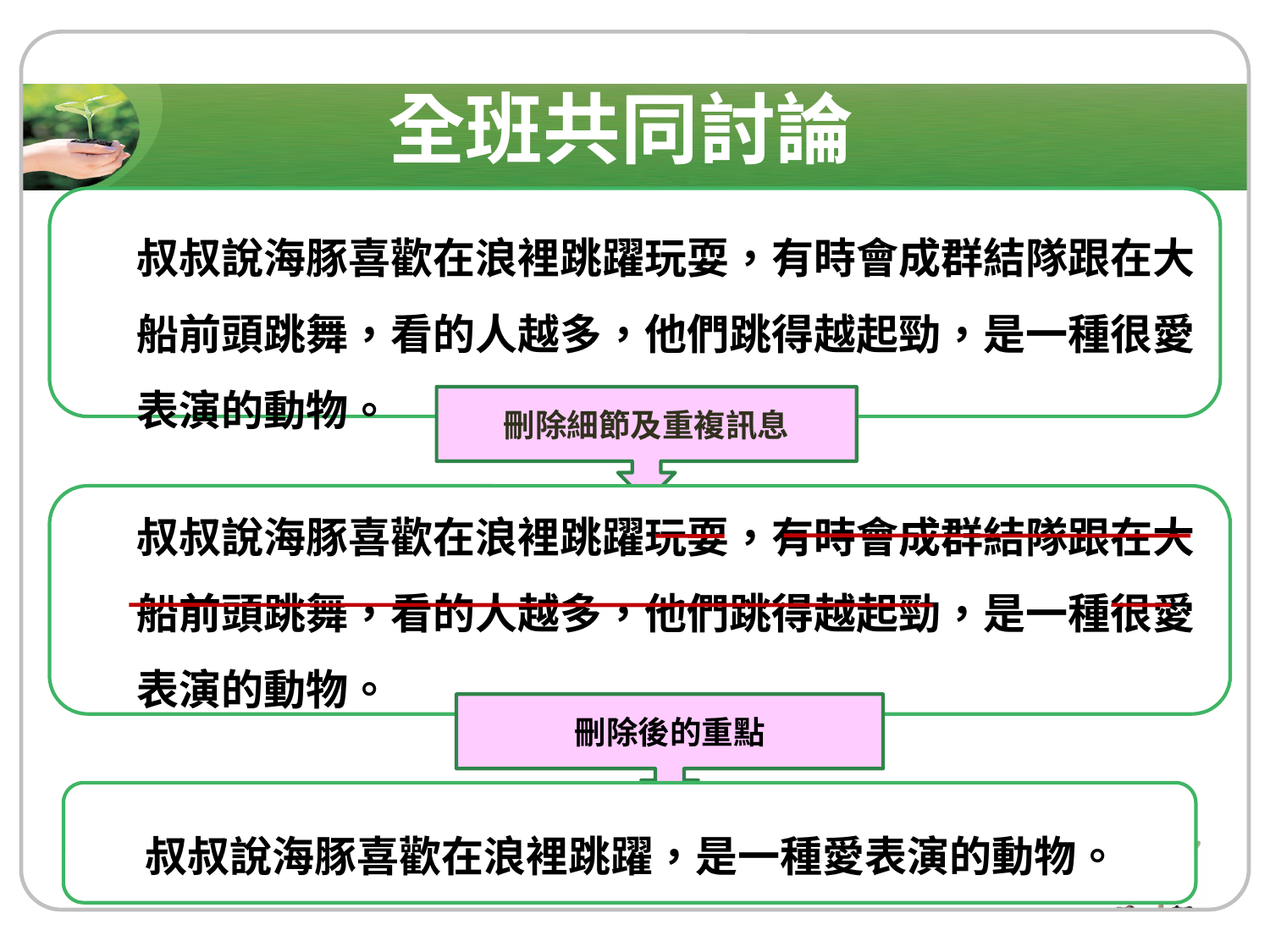

全班共同討論
叔叔說海豚喜歡在浪裡跳躍玩耍，有時會成群結隊跟在大船前頭跳舞，看的人越多，他們跳得越起勁，是一種很愛表演的動物。
刪除細節及重複訊息
叔叔說海豚喜歡在浪裡跳躍玩耍，有時會成群結隊跟在大船前頭跳舞，看的人越多，他們跳得越起勁，是一種很愛表演的動物。
刪除後的重點
叔叔說海豚喜歡在浪裡跳躍，是一種愛表演的動物。